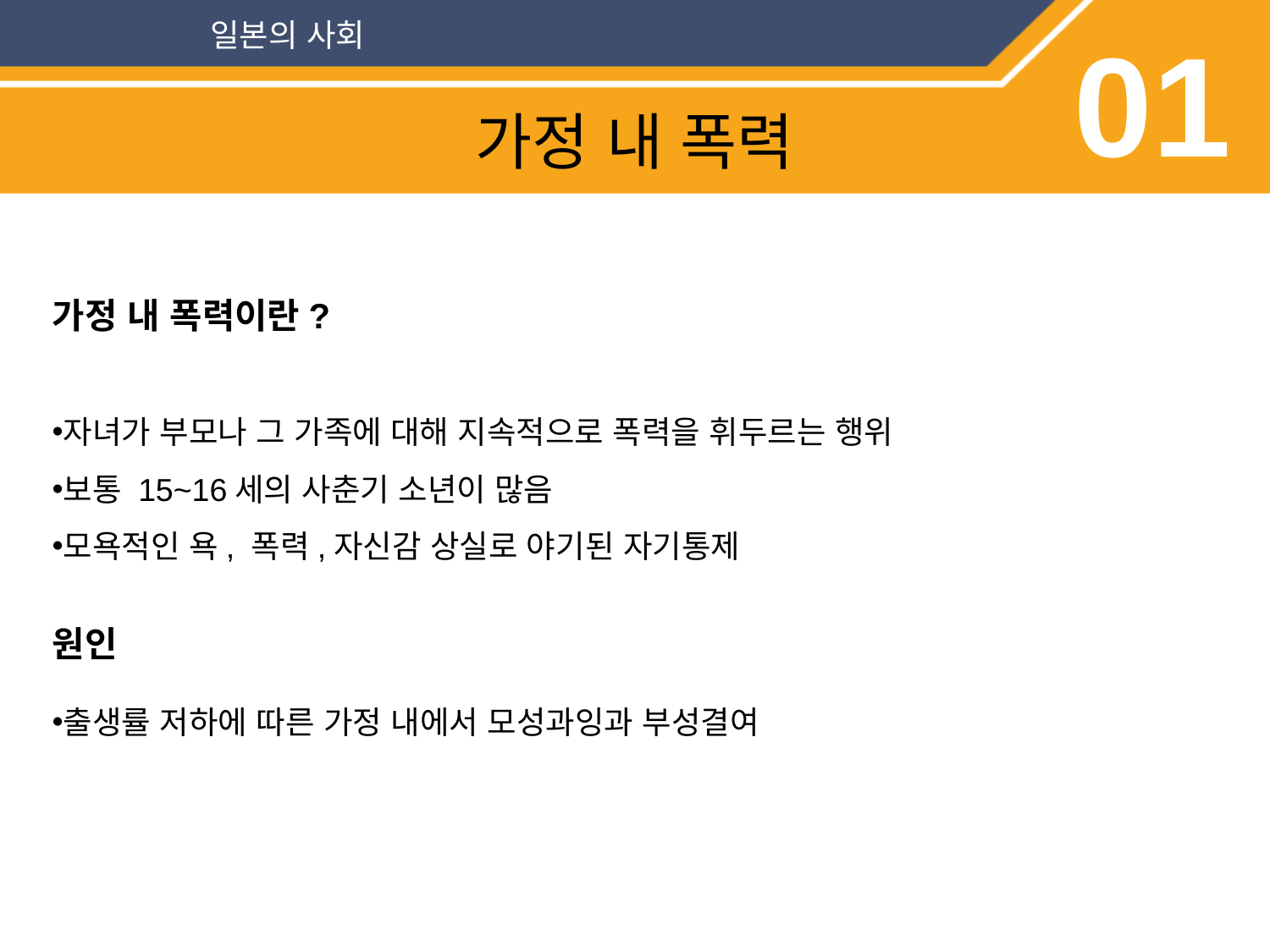

일본의 사회
01
가정 내 폭력
가정 내 폭력이란?

자녀가 부모나 그 가족에 대해 지속적으로 폭력을 휘두르는 행위
보통 15~16세의 사춘기 소년이 많음
모욕적인 욕, 폭력,자신감 상실로 야기된 자기통제
원인

출생률 저하에 따른 가정 내에서 모성과잉과 부성결여